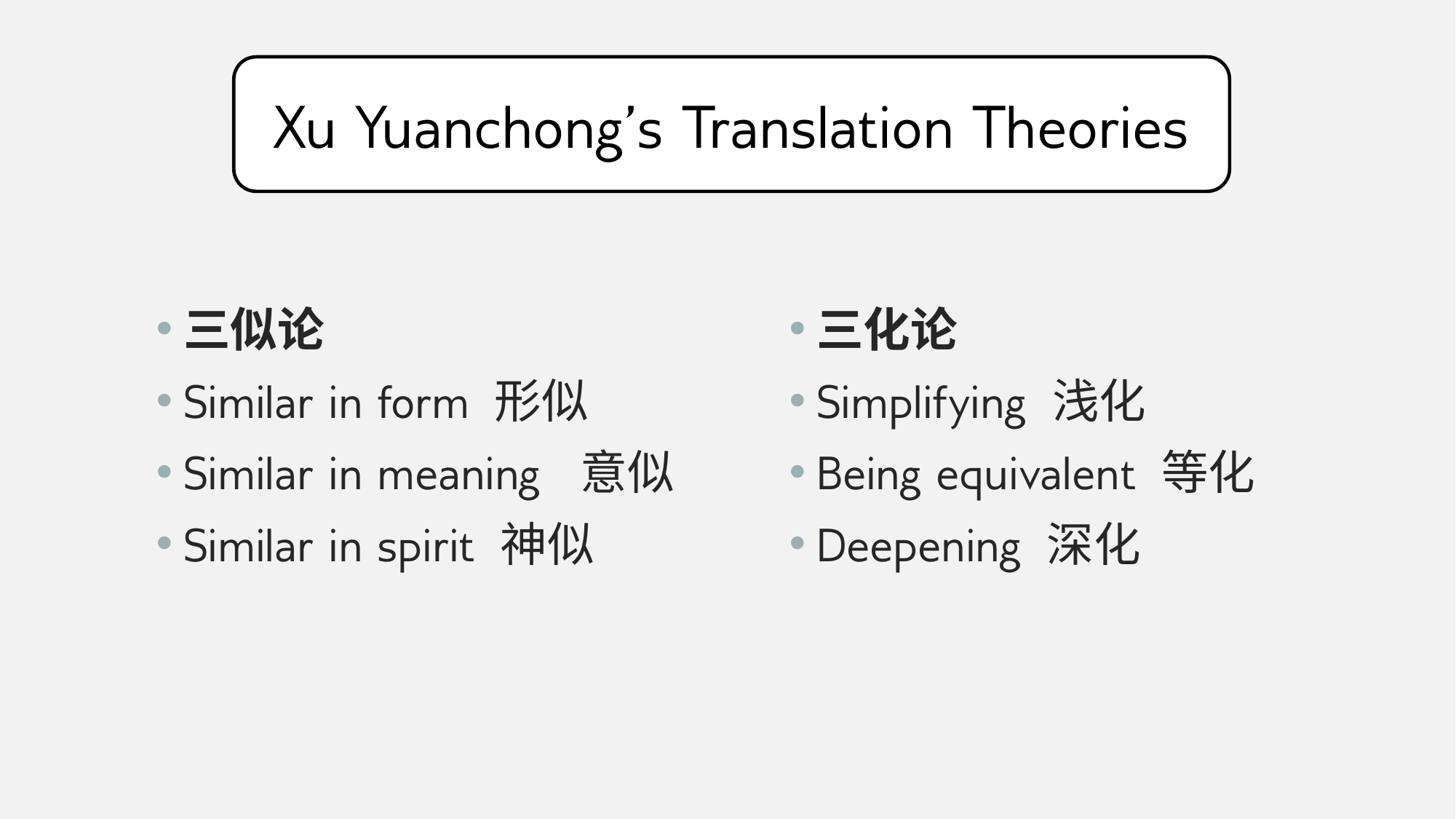

Xu Yuanchong’s Translation Theories
三似论
Similar in form 形似
Similar in meaning  意似
Similar in spirit 神似
三化论
Simplifying 浅化
Being equivalent 等化
Deepening 深化